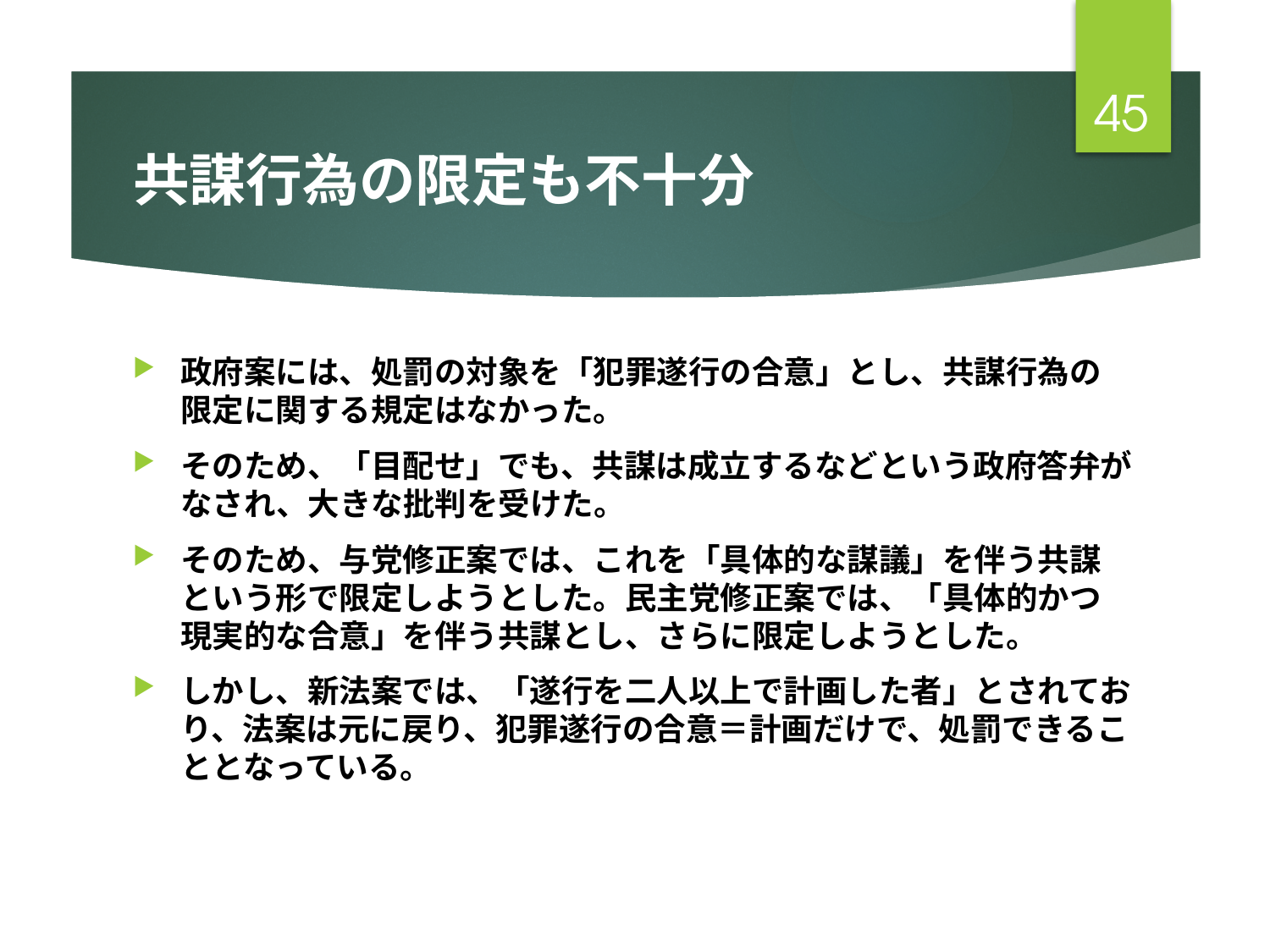

45
# 共謀行為の限定も不十分
政府案には、処罰の対象を「犯罪遂行の合意」とし、共謀行為の限定に関する規定はなかった。
そのため、「目配せ」でも、共謀は成立するなどという政府答弁がなされ、大きな批判を受けた。
そのため、与党修正案では、これを「具体的な謀議」を伴う共謀という形で限定しようとした。民主党修正案では、「具体的かつ現実的な合意」を伴う共謀とし、さらに限定しようとした。
しかし、新法案では、「遂行を二人以上で計画した者」とされており、法案は元に戻り、犯罪遂行の合意＝計画だけで、処罰できることとなっている。